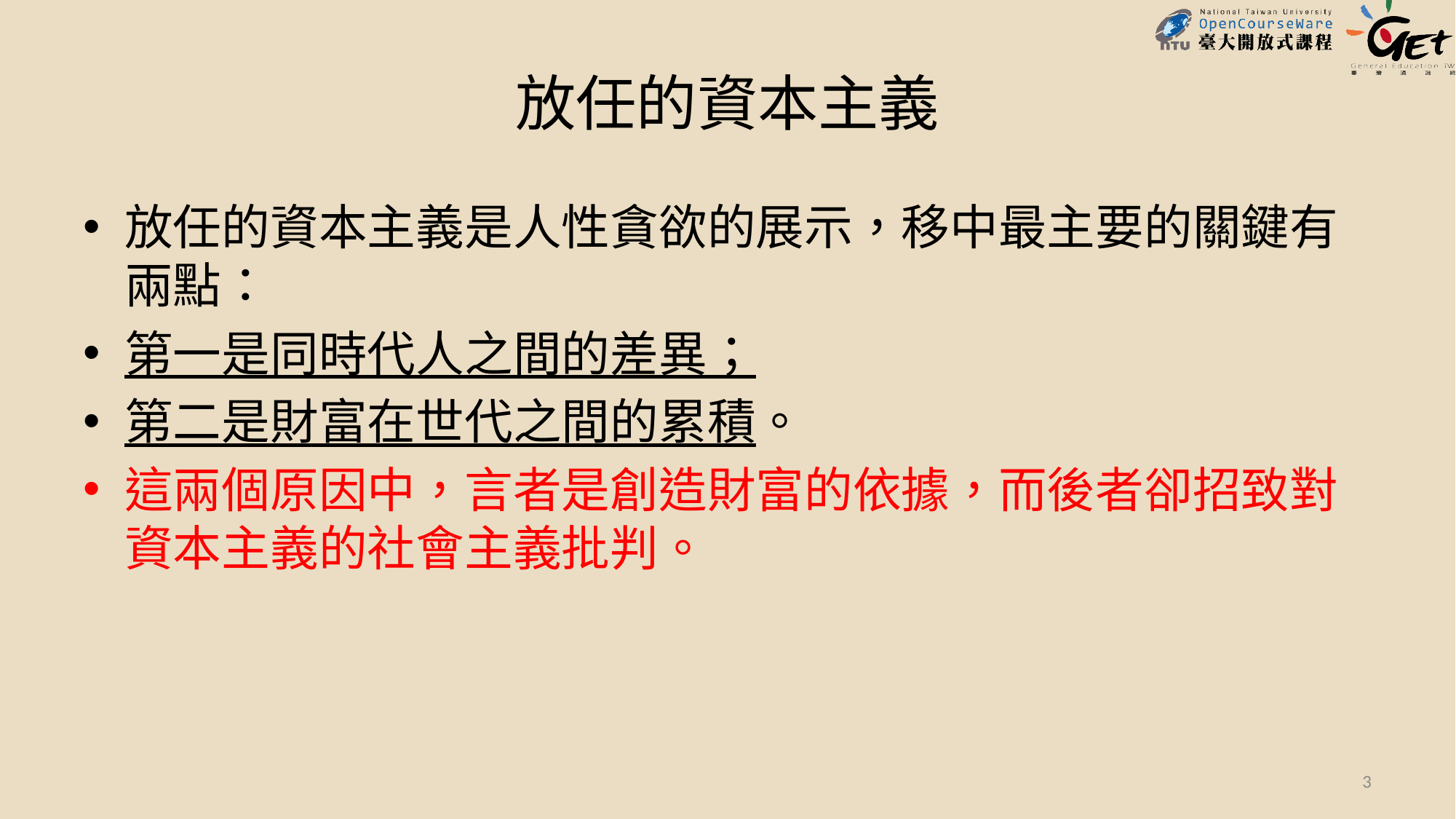

# 放任的資本主義
放任的資本主義是人性貪欲的展示，移中最主要的關鍵有兩點：
第一是同時代人之間的差異；
第二是財富在世代之間的累積。
這兩個原因中，言者是創造財富的依據，而後者卻招致對資本主義的社會主義批判。
3